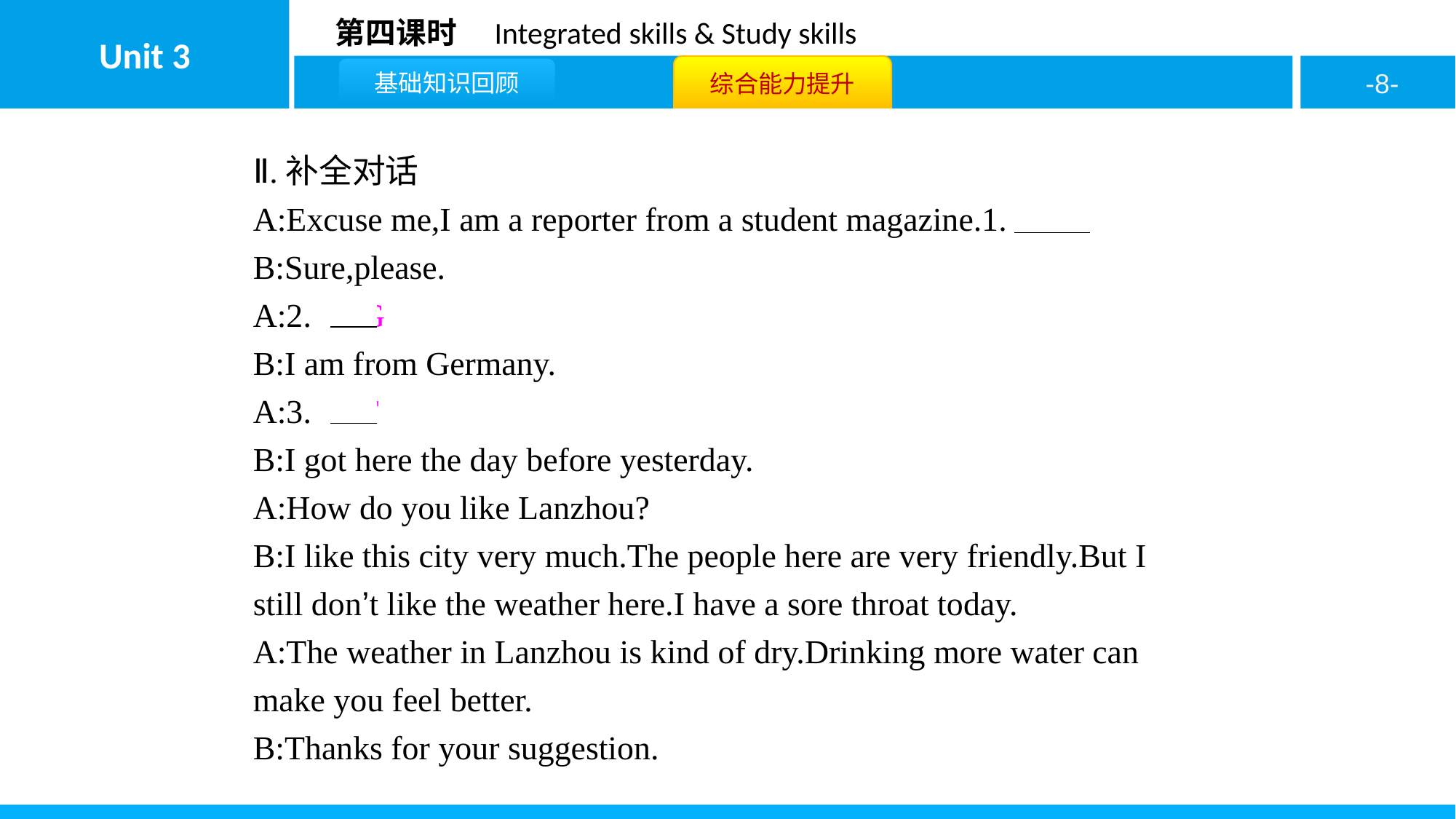

Ⅱ.补全对话
A:Excuse me,I am a reporter from a student magazine.1.　C
B:Sure,please.
A:2.　G
B:I am from Germany.
A:3.　F
B:I got here the day before yesterday.
A:How do you like Lanzhou?
B:I like this city very much.The people here are very friendly.But I still don’t like the weather here.I have a sore throat today.
A:The weather in Lanzhou is kind of dry.Drinking more water can make you feel better.
B:Thanks for your suggestion.